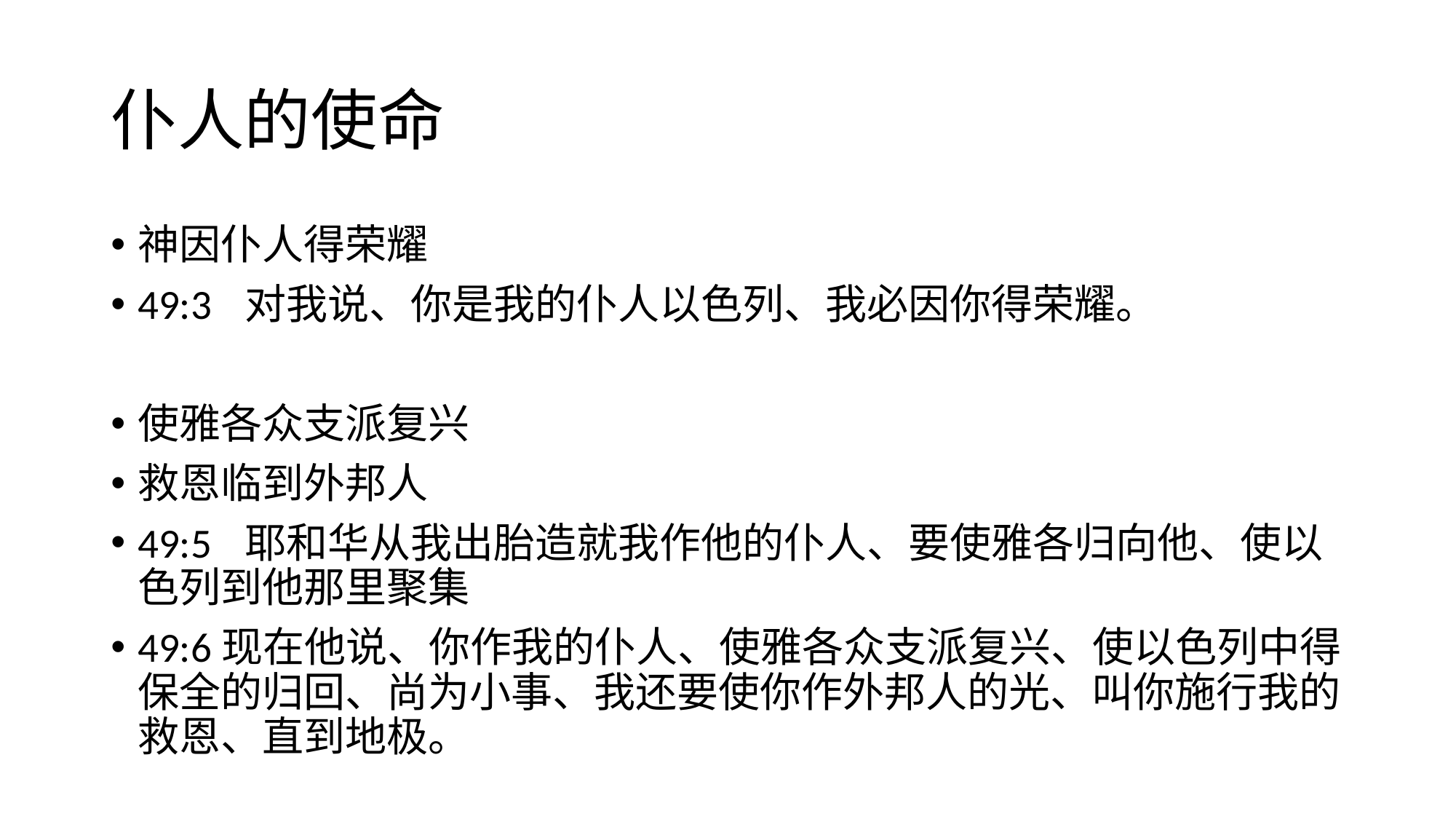

# 仆人的使命
神因仆人得荣耀
49:3	对我说、你是我的仆人以色列、我必因你得荣耀。

使雅各众支派复兴
救恩临到外邦人
49:5	耶和华从我出胎造就我作他的仆人、要使雅各归向他、使以色列到他那里聚集
49:6现在他说、你作我的仆人、使雅各众支派复兴、使以色列中得保全的归回、尚为小事、我还要使你作外邦人的光、叫你施行我的救恩、直到地极。